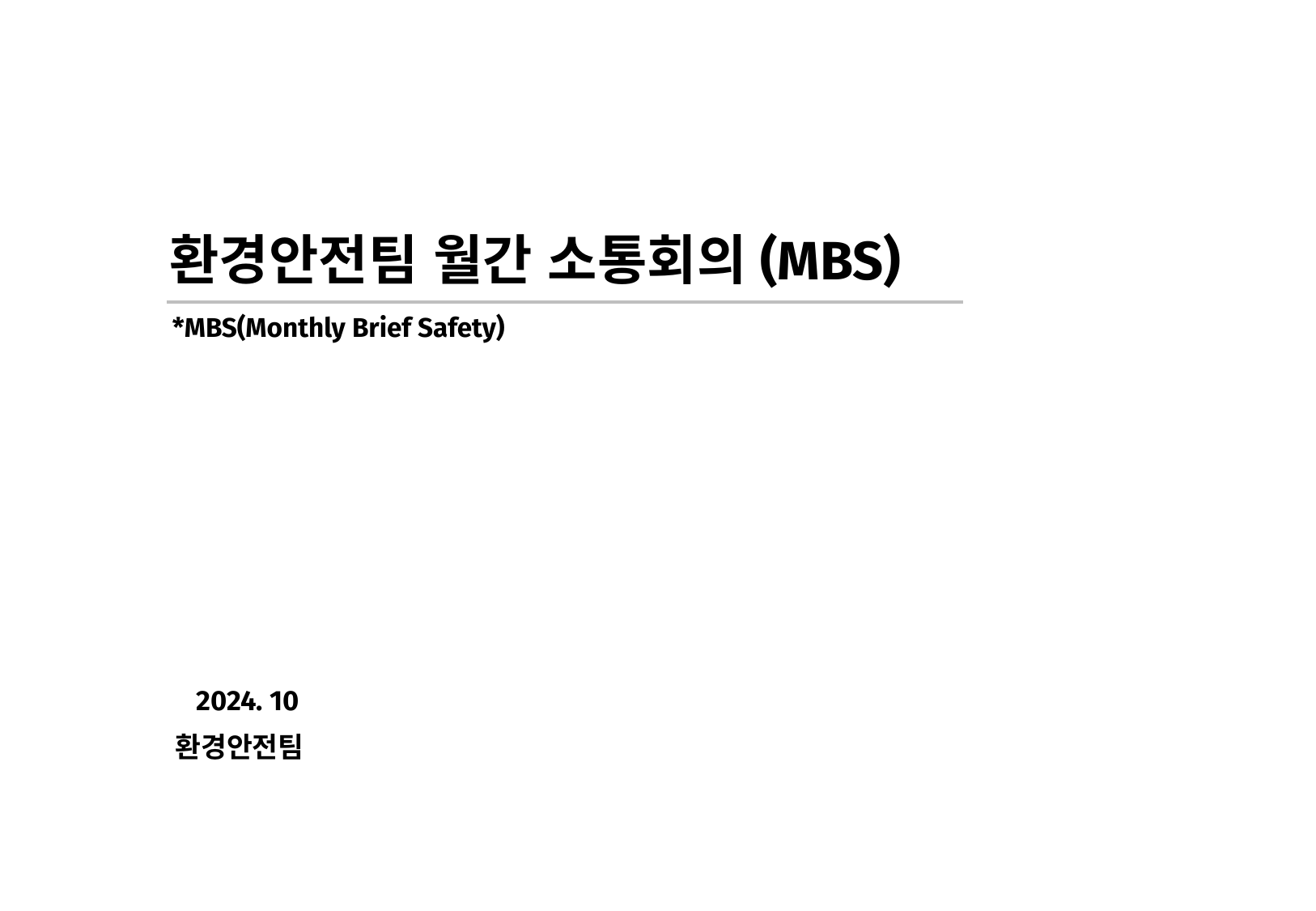

환경안전팀 월간 소통회의(MBS)
*MBS(Monthly Brief Safety)
2024. 10
환경안전팀